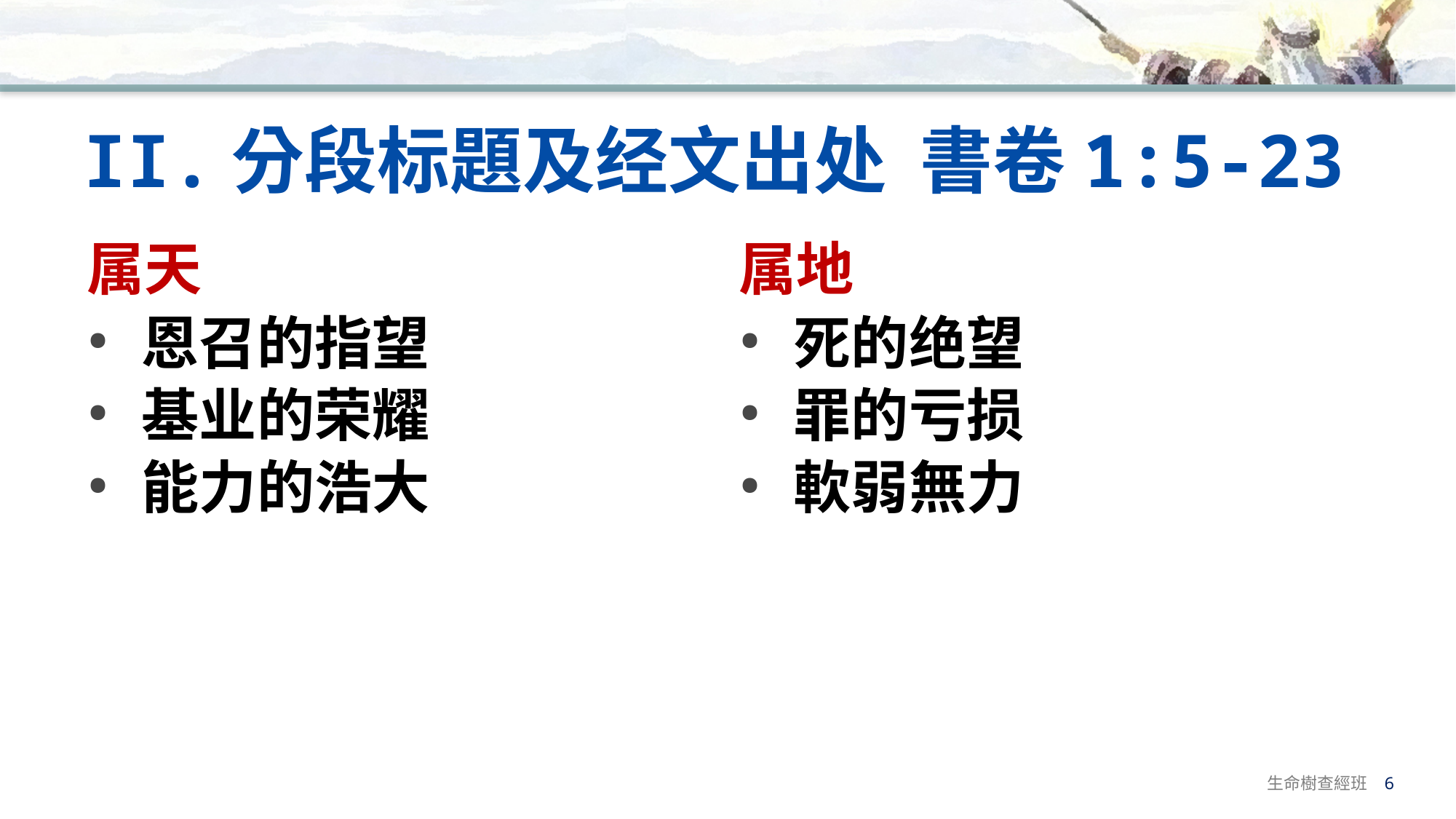

# II.分段标題及经文出处  書卷1:5-23
属天
属地
恩召的指望
基业的荣耀
能力的浩大
死的绝望
罪的亏损
軟弱無力